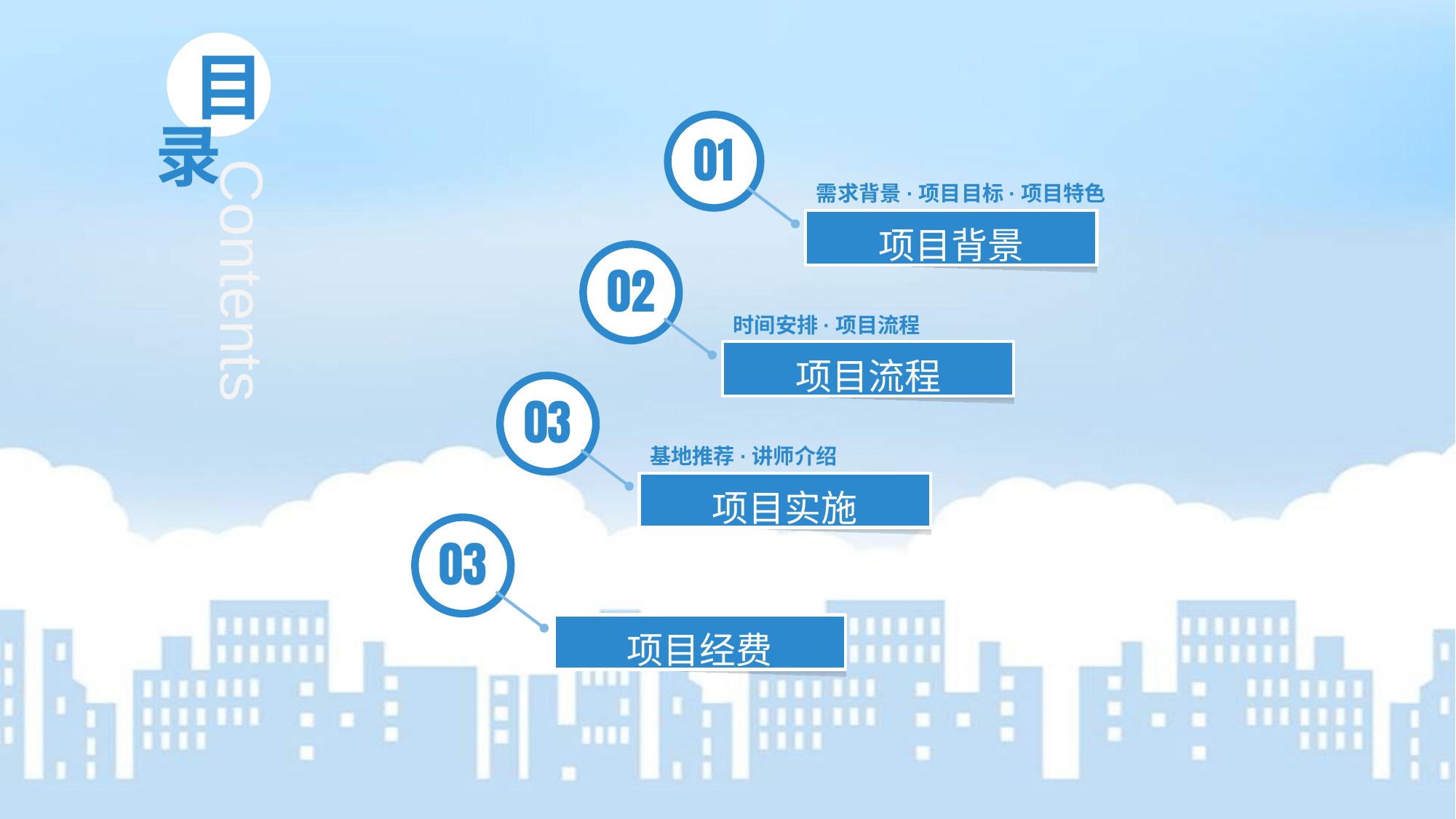

目
录
01
Contents
需求背景·项目目标·项目特色
项目背景

02
时间安排·项目流程
项目流程

03
基地推荐·讲师介绍
项目实施

03
项目经费